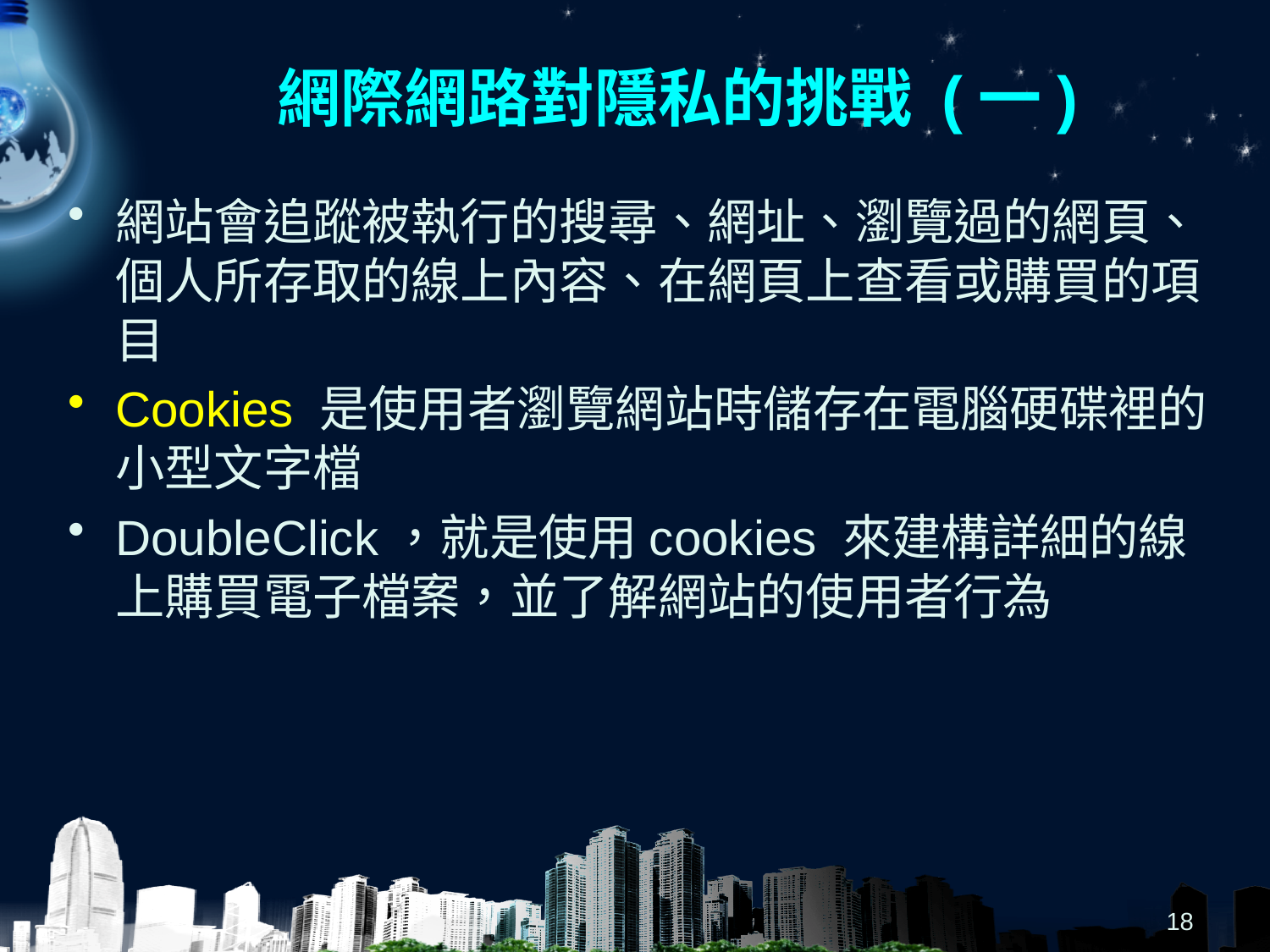

# 網際網路對隱私的挑戰 (一)
網站會追蹤被執行的搜尋、網址、瀏覽過的網頁、個人所存取的線上內容、在網頁上查看或購買的項目
Cookies 是使用者瀏覽網站時儲存在電腦硬碟裡的小型文字檔
DoubleClick，就是使用cookies 來建構詳細的線上購買電子檔案，並了解網站的使用者行為
18